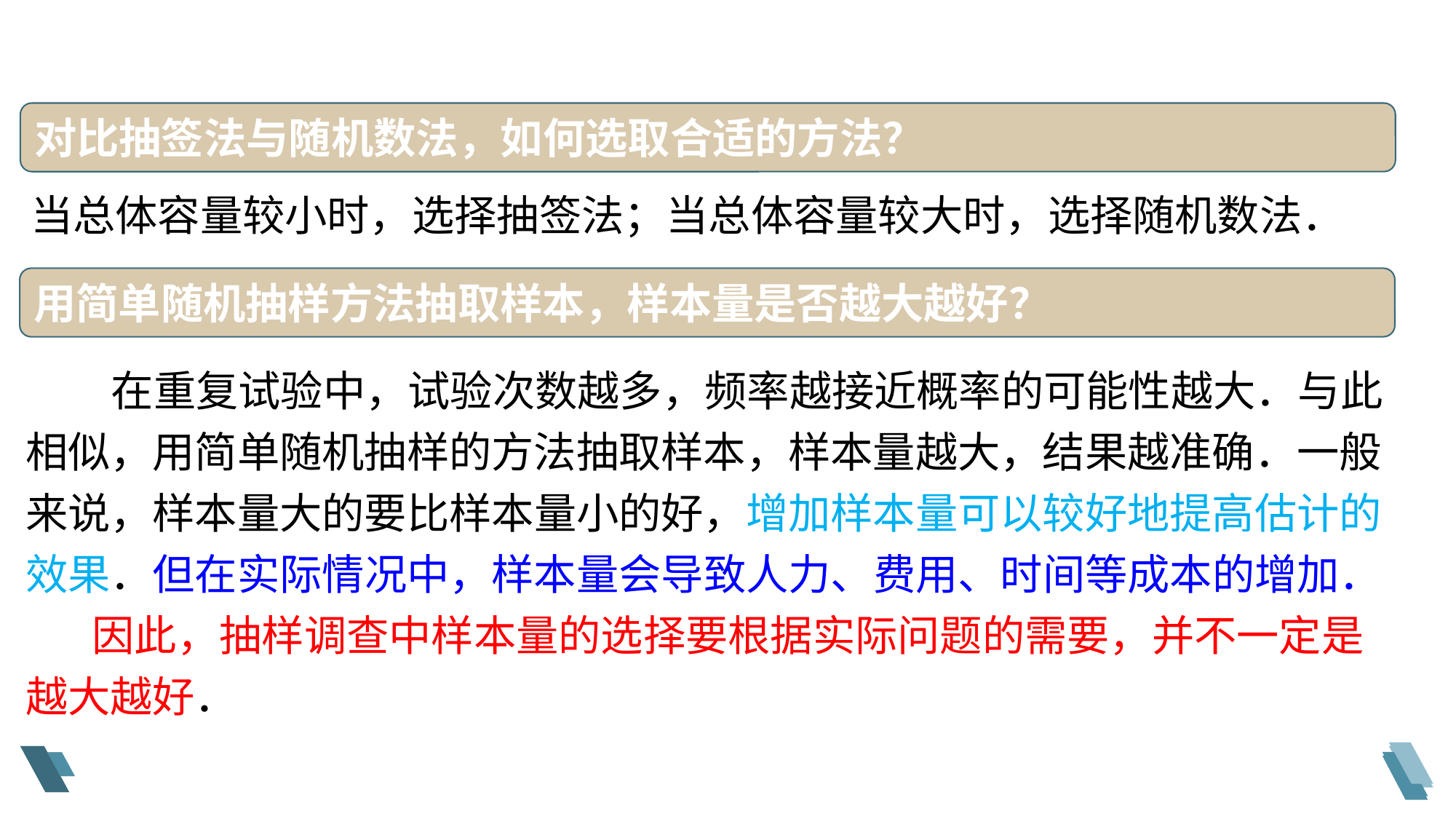

对比抽签法与随机数法，如何选取合适的方法？
当总体容量较小时，选择抽签法；当总体容量较大时，选择随机数法．
用简单随机抽样方法抽取样本，样本量是否越大越好？
        在重复试验中，试验次数越多，频率越接近概率的可能性越大．与此相似，用简单随机抽样的方法抽取样本，样本量越大，结果越准确．一般来说，样本量大的要比样本量小的好，增加样本量可以较好地提高估计的效果．但在实际情况中，样本量会导致人力、费用、时间等成本的增加．
      因此，抽样调查中样本量的选择要根据实际问题的需要，并不一定是越大越好．